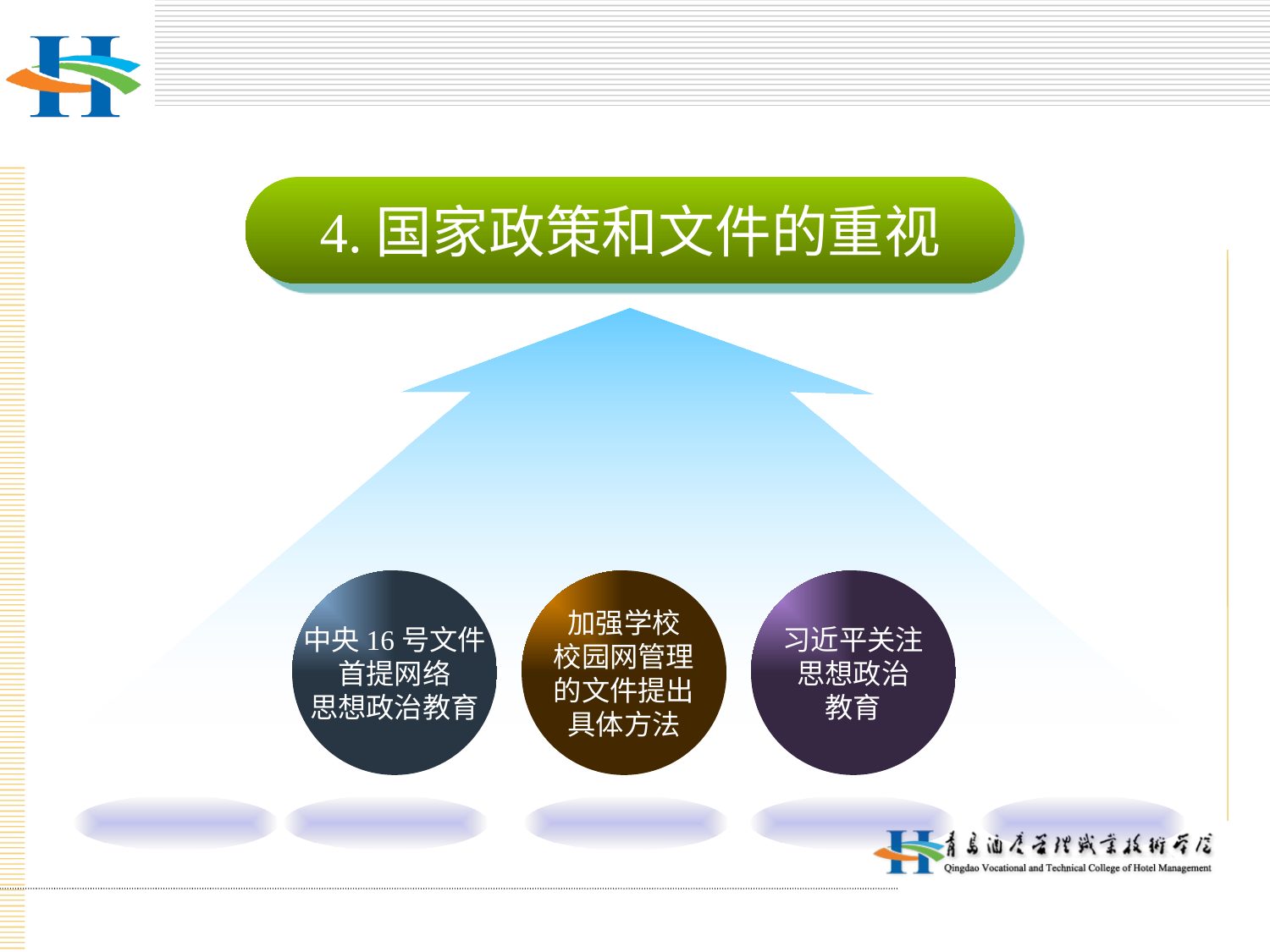

4.国家政策和文件的重视

中央16号文件
首提网络
思想政治教育
加强学校
校园网管理
的文件提出
具体方法
习近平关注
思想政治
教育